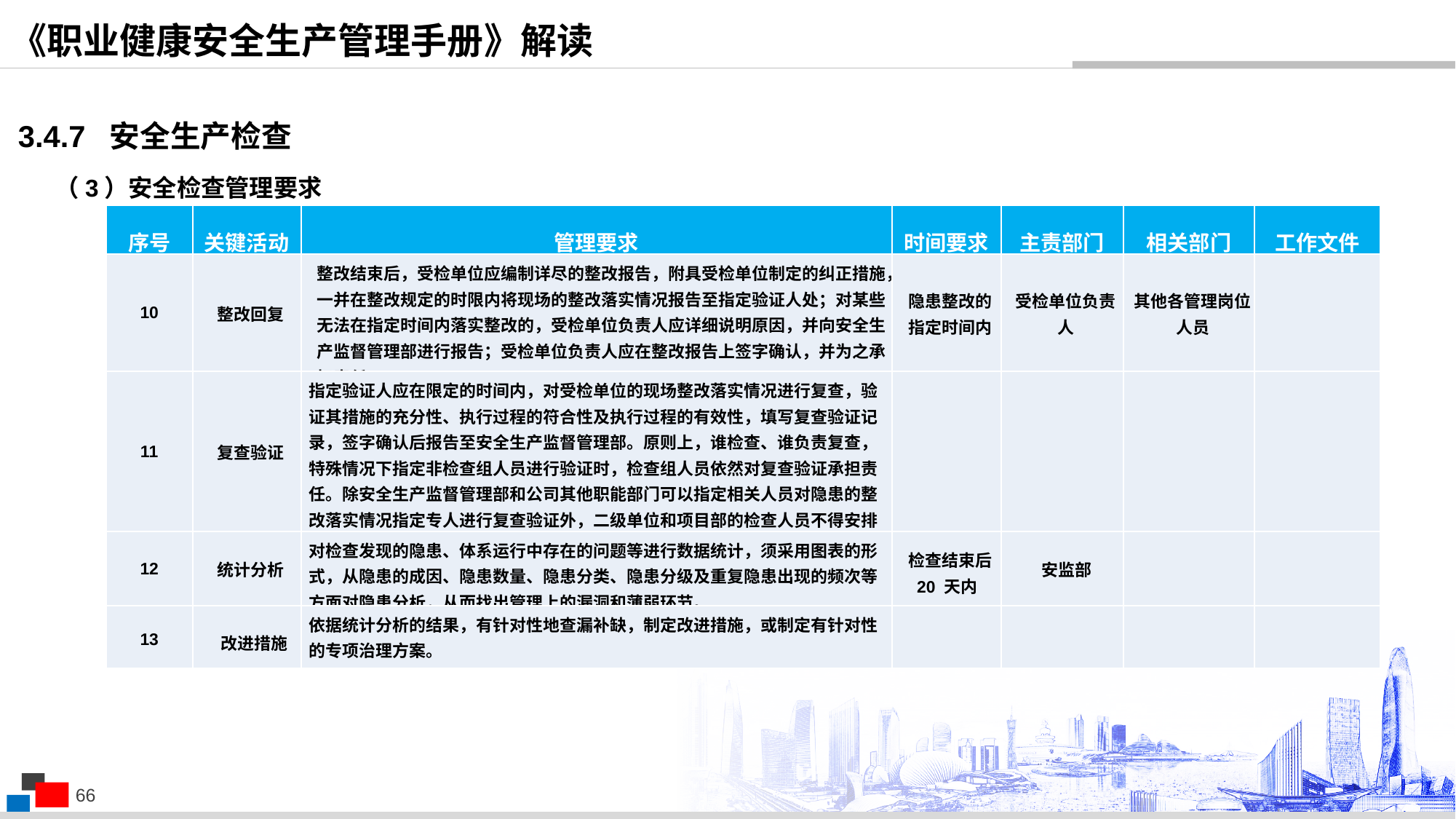

《职业健康安全生产管理手册》解读
3.4.7  安全生产检查
（3）安全检查管理要求
| 序号 | 关键活动 | 管理要求 | 时间要求 | 主责部门 | 相关部门 | 工作文件 |
| --- | --- | --- | --- | --- | --- | --- |
| 10 | 整改回复 | 整改结束后，受检单位应编制详尽的整改报告，附具受检单位制定的纠正措施，一并在整改规定的时限内将现场的整改落实情况报告至指定验证人处；对某些无法在指定时间内落实整改的，受检单位负责人应详细说明原因，并向安全生产监督管理部进行报告；受检单位负责人应在整改报告上签字确认，并为之承担责任。 | 隐患整改的指定时间内 | 受检单位负责人 | 其他各管理岗位人员 |  |
| 11 | 复查验证 | 指定验证人应在限定的时间内，对受检单位的现场整改落实情况进行复查，验证其措施的充分性、执行过程的符合性及执行过程的有效性，填写复查验证记录，签字确认后报告至安全生产监督管理部。原则上，谁检查、谁负责复查，特殊情况下指定非检查组人员进行验证时，检查组人员依然对复查验证承担责任。除安全生产监督管理部和公司其他职能部门可以指定相关人员对隐患的整改落实情况指定专人进行复查验证外，二级单位和项目部的检查人员不得安排他人对其整改落实情况进行复查验证。 |  |  |  |  |
| 12 | 统计分析 | 对检查发现的隐患、体系运行中存在的问题等进行数据统计，须采用图表的形式，从隐患的成因、隐患数量、隐患分类、隐患分级及重复隐患出现的频次等方面对隐患分析，从而找出管理上的漏洞和薄弱环节。 | 检查结束后 20 天内 | 安监部 |  |  |
| 13 | 改进措施 | 依据统计分析的结果，有针对性地查漏补缺，制定改进措施，或制定有针对性的专项治理方案。 |  |  |  |  |